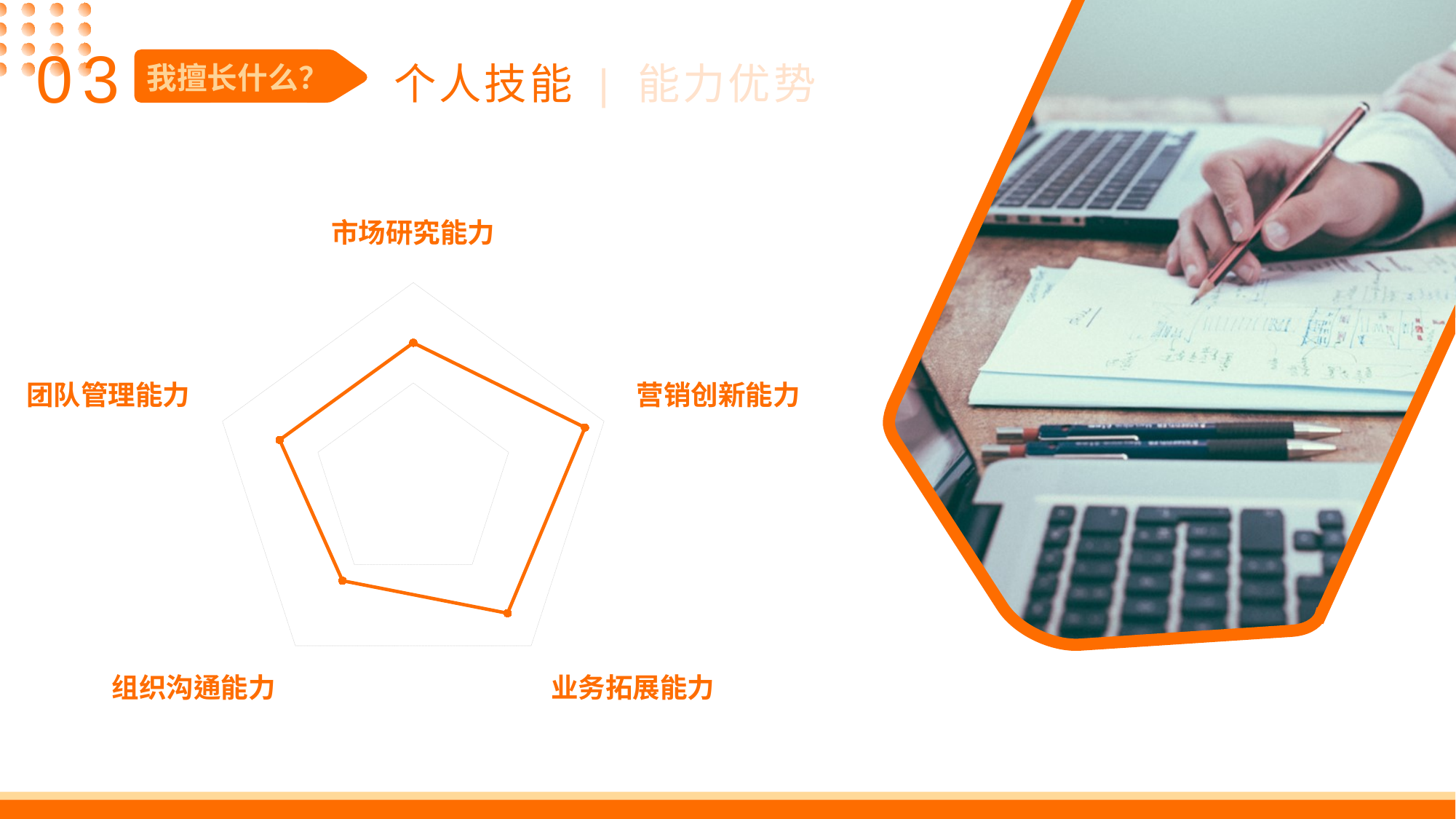

03
个人技能 | 能力优势
我擅长什么？

### Chart

| Category | 员工A |
|---|---|
| 市场研究能力 | 7.0 |
| 营销创新能力 | 9.0 |
| 业务拓展能力 | 8.0 |
| 组织沟通能力 | 6.0 |
| 团队管理能力 | 7.0 |